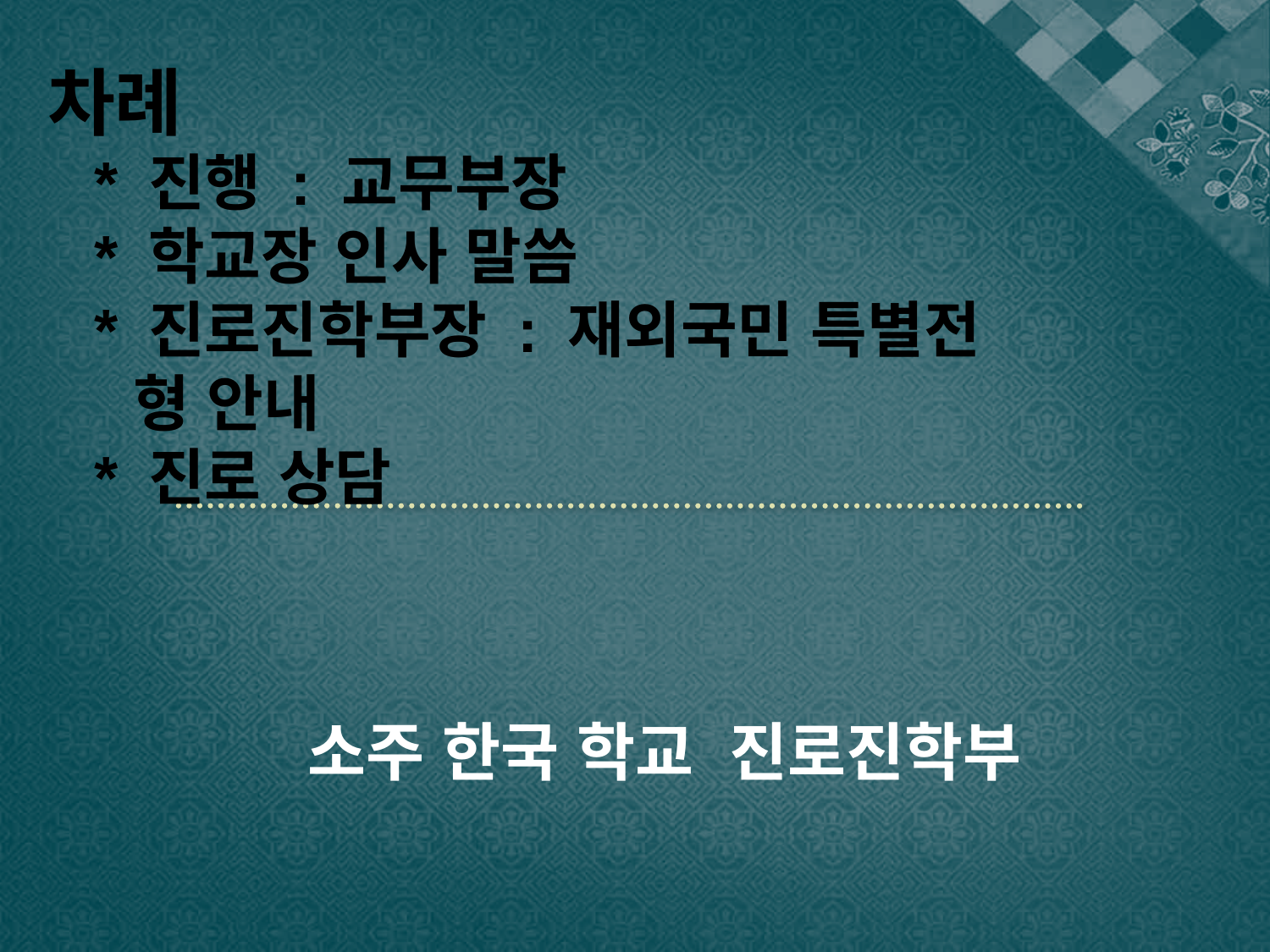

# 차례 * 진행 : 교무부장 * 학교장 인사 말씀 * 진로진학부장 : 재외국민 특별전 형 안내 * 진로 상담
소주 한국 학교  진로진학부